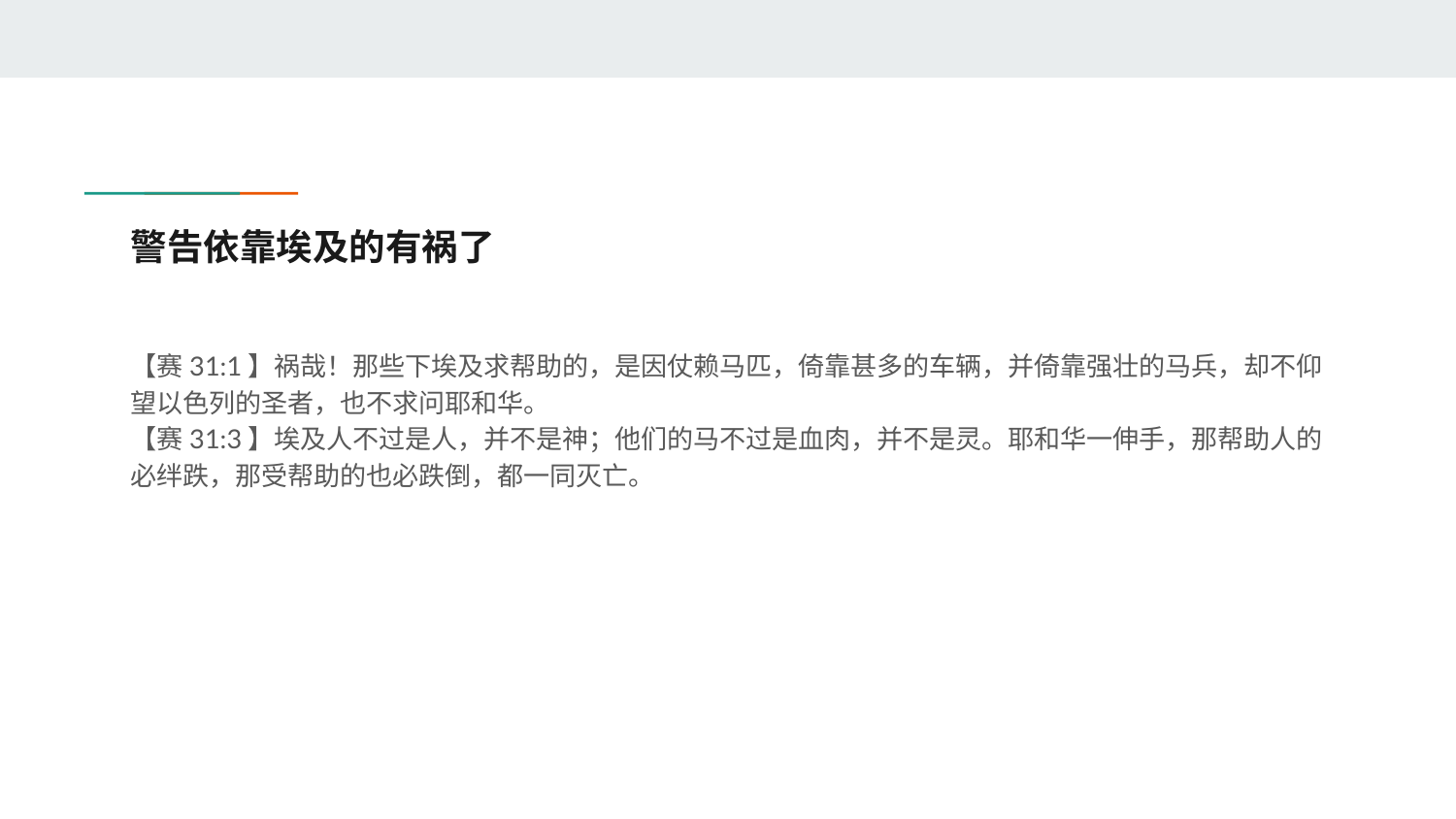

# 警告依靠埃及的有祸了
【赛31:1】祸哉！那些下埃及求帮助的，是因仗赖马匹，倚靠甚多的车辆，并倚靠强壮的马兵，却不仰望以色列的圣者，也不求问耶和华。
【赛31:3】埃及人不过是人，并不是神；他们的马不过是血肉，并不是灵。耶和华一伸手，那帮助人的必绊跌，那受帮助的也必跌倒，都一同灭亡。